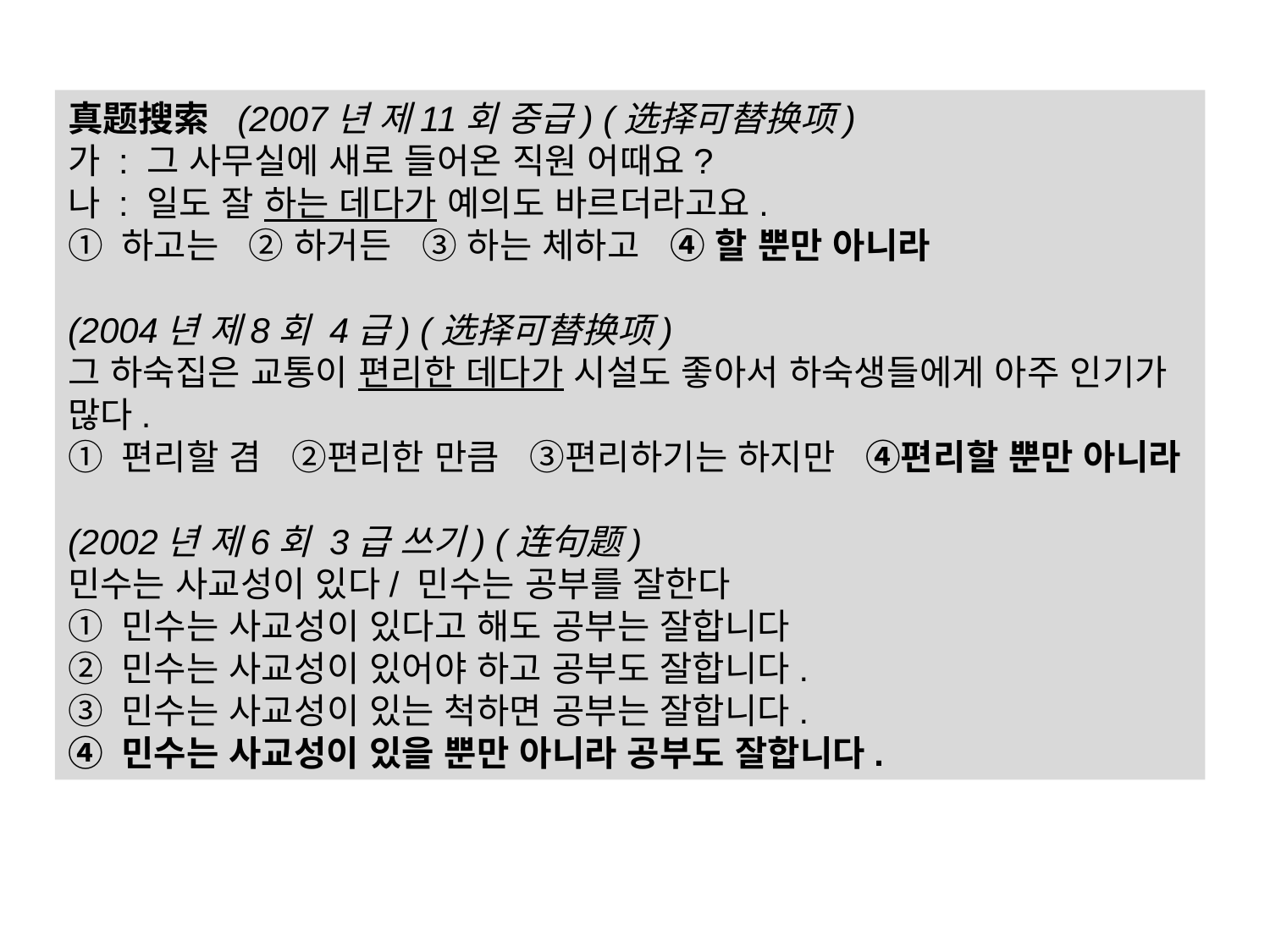

真题搜索  (2007년 제11회 중급) (选择可替换项)
가 : 그 사무실에 새로 들어온 직원 어때요?
나 : 일도 잘 하는 데다가 예의도 바르더라고요.
① 하고는   ② 하거든   ③ 하는 체하고   ④ 할 뿐만 아니라

(2004년 제8회 4급) (选择可替换项)
그 하숙집은 교통이 편리한 데다가 시설도 좋아서 하숙생들에게 아주 인기가 많다.
① 편리할 겸   ②편리한 만큼   ③편리하기는 하지만   ④편리할 뿐만 아니라

(2002년 제6회 3급 쓰기) (连句题)
민수는 사교성이 있다/ 민수는 공부를 잘한다
① 민수는 사교성이 있다고 해도 공부는 잘합니다
② 민수는 사교성이 있어야 하고 공부도 잘합니다.
③ 민수는 사교성이 있는 척하면 공부는 잘합니다.
④ 민수는 사교성이 있을 뿐만 아니라 공부도 잘합니다.